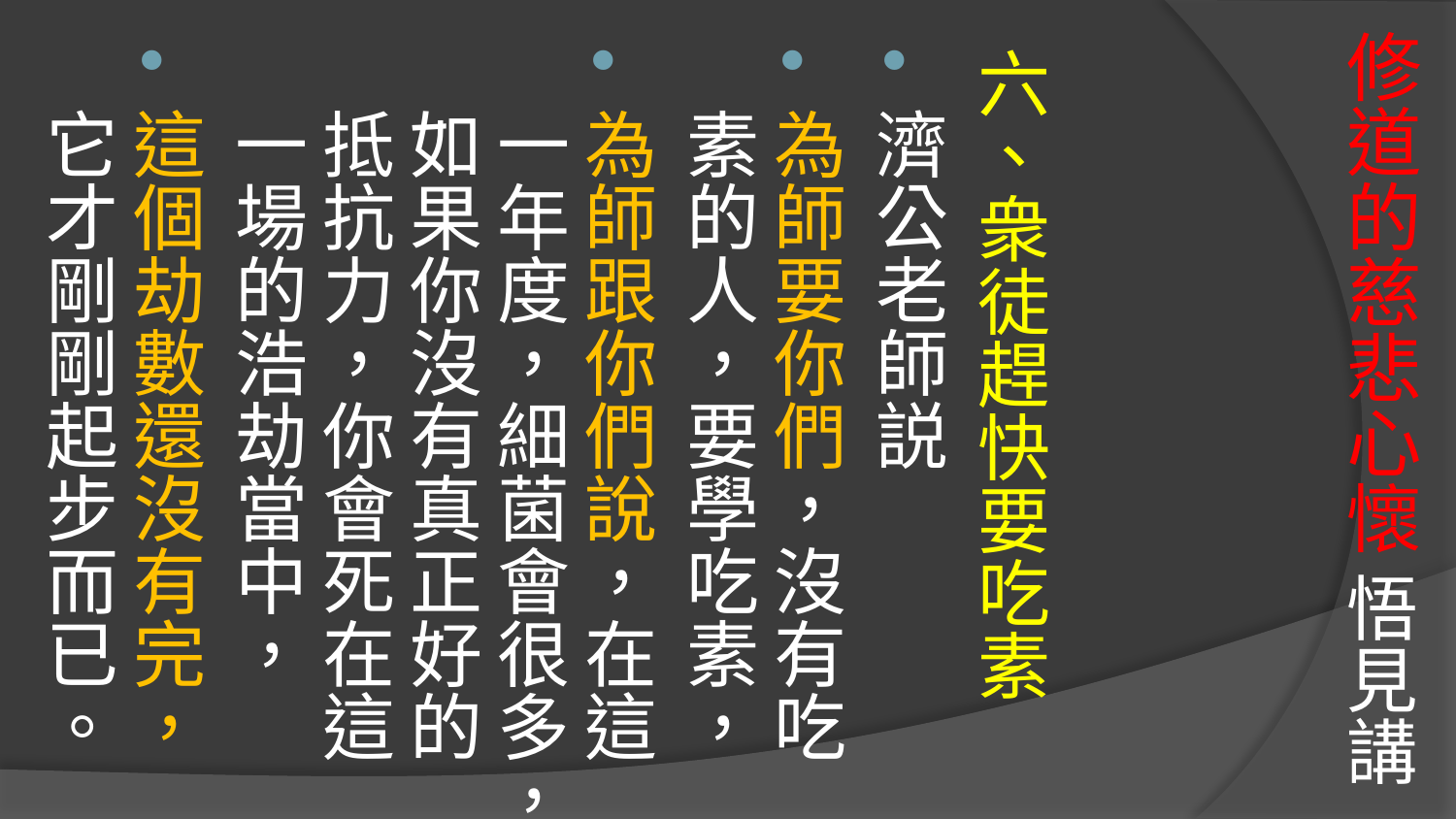

# 修道的慈悲心懷 悟見講
六、衆徒趕快要吃素
濟公老師説
為師要你們，沒有吃素的人，要學吃素，
為師跟你們說，在這一年度，細菌會很多，如果你沒有真正好的抵抗力，你會死在這一場的浩劫當中，
這個劫數還沒有完，它才剛剛起步而已。